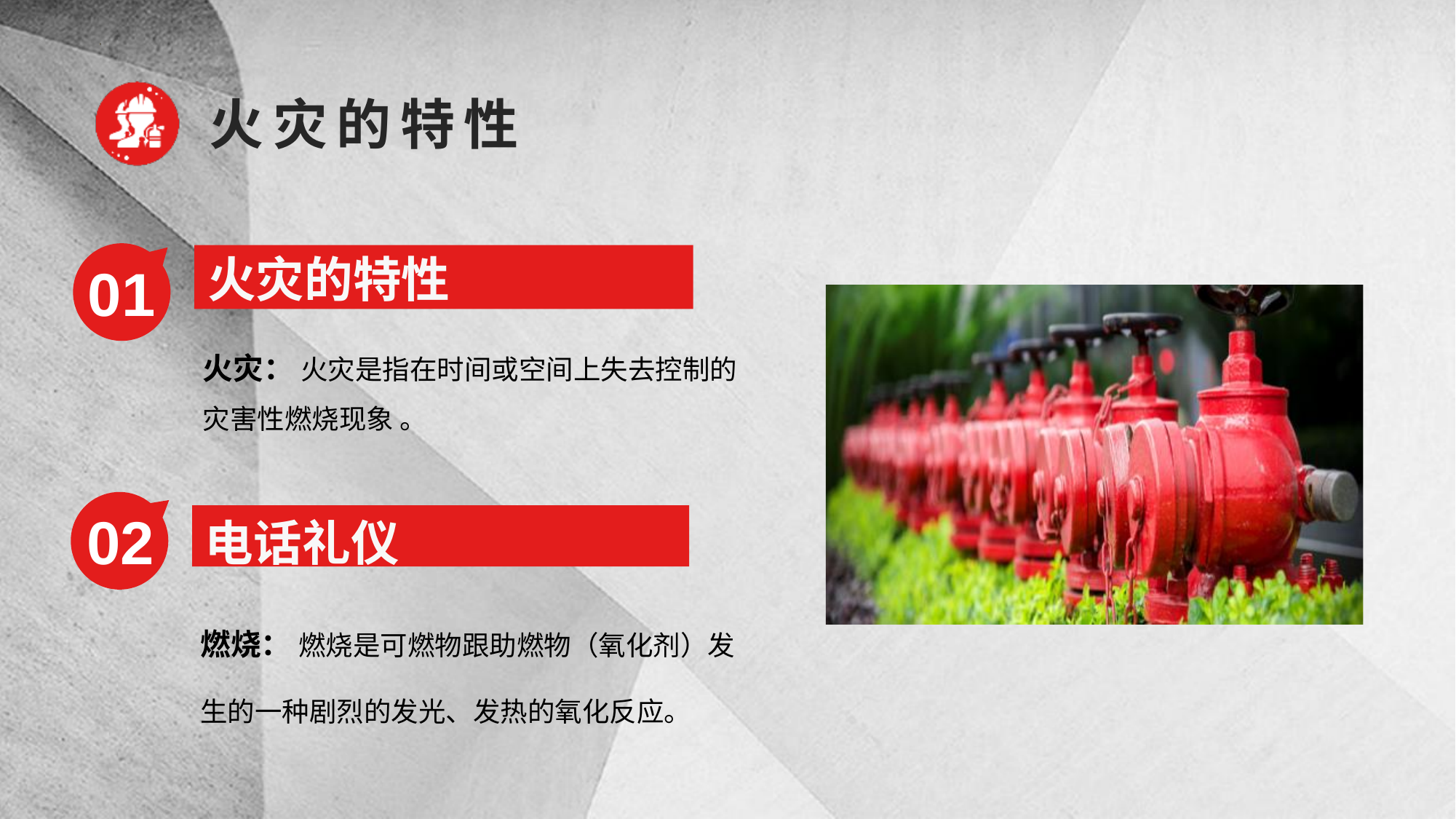

01

02
火灾的特性

电话礼仪

火灾： 火灾是指在时间或空间上失去控制的灾害性燃烧现象 。
燃烧： 燃烧是可燃物跟助燃物（氧化剂）发生的一种剧烈的发光、发热的氧化反应。